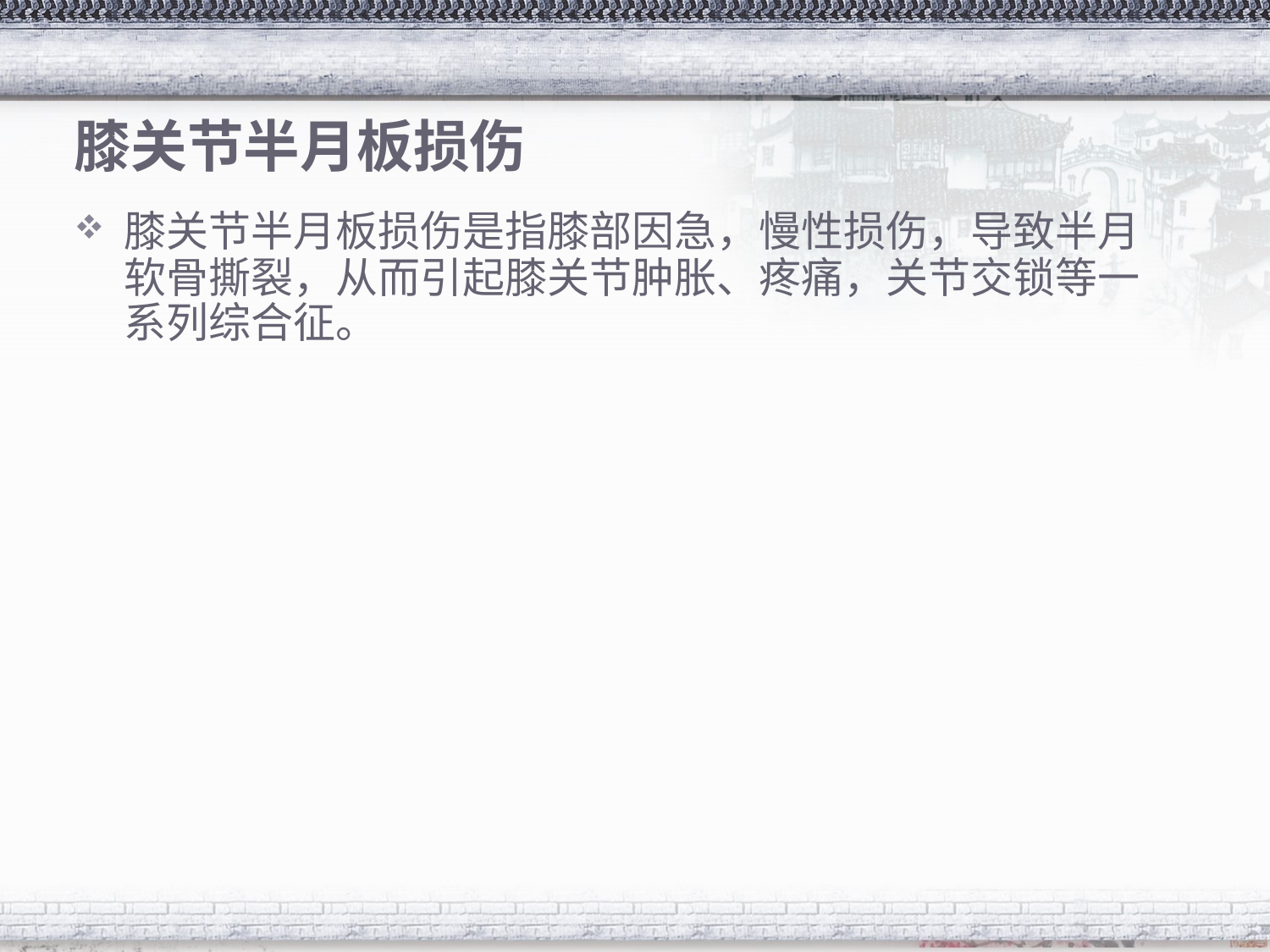

# 膝关节半月板损伤
膝关节半月板损伤是指膝部因急，慢性损伤，导致半月软骨撕裂，从而引起膝关节肿胀、疼痛，关节交锁等一系列综合征。